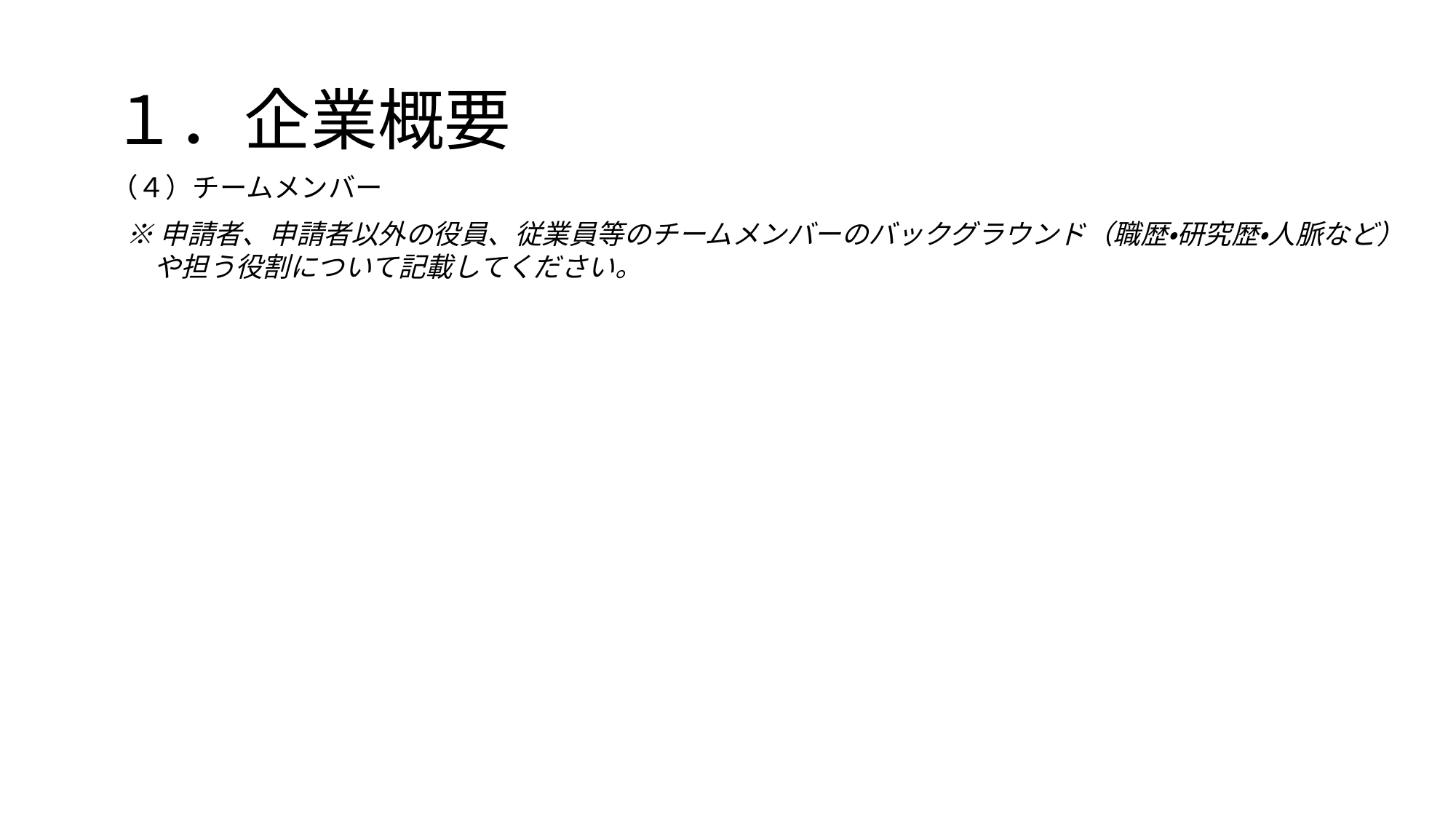

# １．企業概要
（４）チームメンバー
※申請者、申請者以外の役員、従業員等のチームメンバーのバックグラウンド（職歴・研究歴・人脈など）
　や担う役割について記載してください。